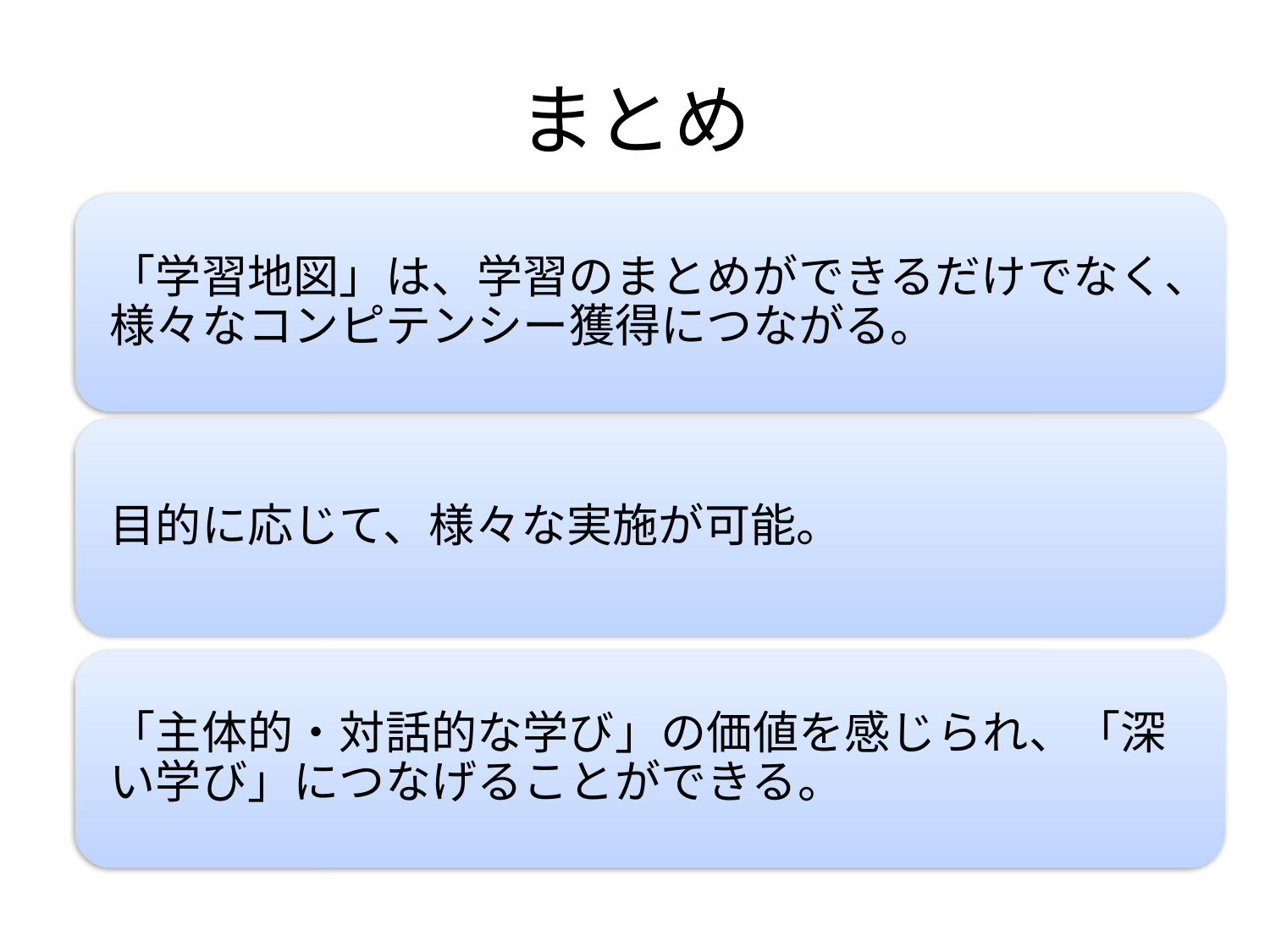

# まとめ
「学習地図」は、学習のまとめができるだけでなく、様々なコンピテンシー獲得につながる。
目的に応じて、様々な実施が可能。
「主体的・対話的な学び」の価値を感じられ、「深い学び」につなげることができる。